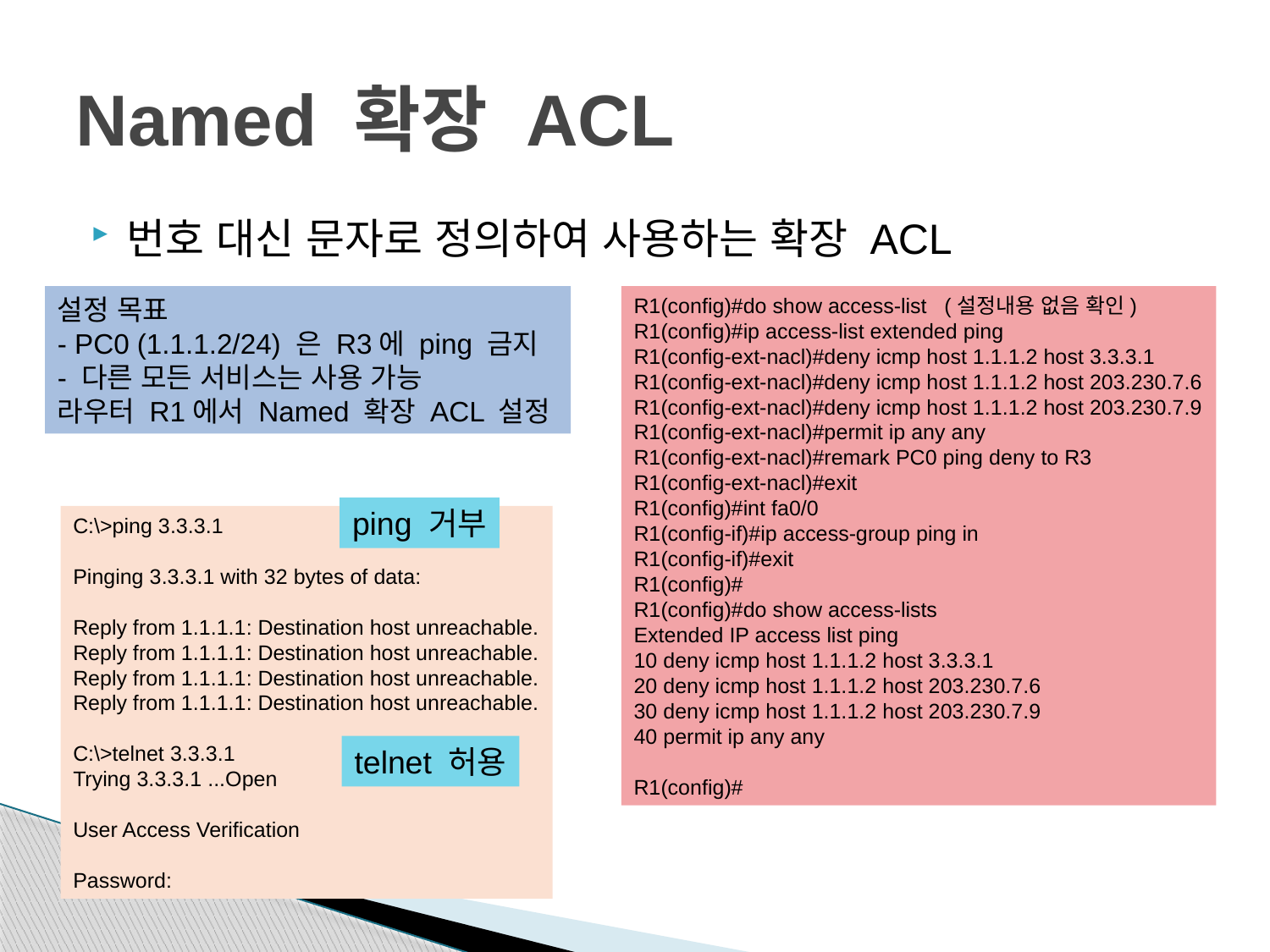

# Named 확장 ACL
번호 대신 문자로 정의하여 사용하는 확장 ACL
설정 목표
- PC0 (1.1.1.2/24) 은 R3에 ping 금지
- 다른 모든 서비스는 사용 가능
라우터 R1에서 Named 확장 ACL 설정
R1(config)#do show access-list   (설정내용 없음 확인)
R1(config)#ip access-list extended ping
R1(config-ext-nacl)#deny icmp host 1.1.1.2 host 3.3.3.1
R1(config-ext-nacl)#deny icmp host 1.1.1.2 host 203.230.7.6
R1(config-ext-nacl)#deny icmp host 1.1.1.2 host 203.230.7.9
R1(config-ext-nacl)#permit ip any any
R1(config-ext-nacl)#remark PC0 ping deny to R3
R1(config-ext-nacl)#exit
R1(config)#int fa0/0
R1(config-if)#ip access-group ping in
R1(config-if)#exit
R1(config)#
R1(config)#do show access-lists
Extended IP access list ping
10 deny icmp host 1.1.1.2 host 3.3.3.1
20 deny icmp host 1.1.1.2 host 203.230.7.6
30 deny icmp host 1.1.1.2 host 203.230.7.9
40 permit ip any any

R1(config)#
ping 거부
C:\>ping 3.3.3.1

Pinging 3.3.3.1 with 32 bytes of data:
Reply from 1.1.1.1: Destination host unreachable.
Reply from 1.1.1.1: Destination host unreachable.
Reply from 1.1.1.1: Destination host unreachable.
Reply from 1.1.1.1: Destination host unreachable.

C:\>telnet 3.3.3.1
Trying 3.3.3.1 ...Open

User Access Verification

Password:
telnet 허용